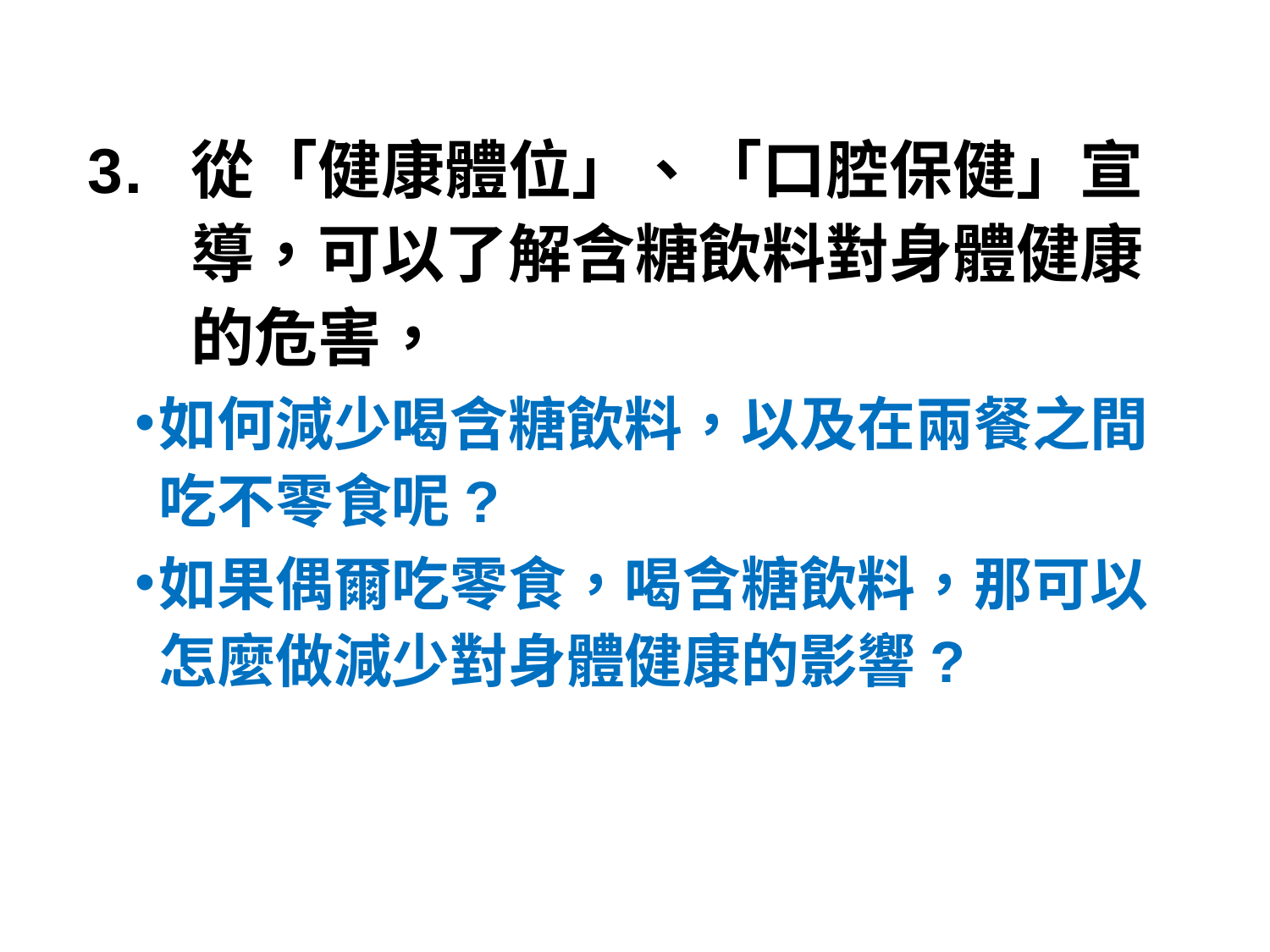

從「健康體位」、「口腔保健」宣導，可以了解含糖飲料對身體健康的危害，
如何減少喝含糖飲料，以及在兩餐之間吃不零食呢?
如果偶爾吃零食，喝含糖飲料，那可以怎麼做減少對身體健康的影響?